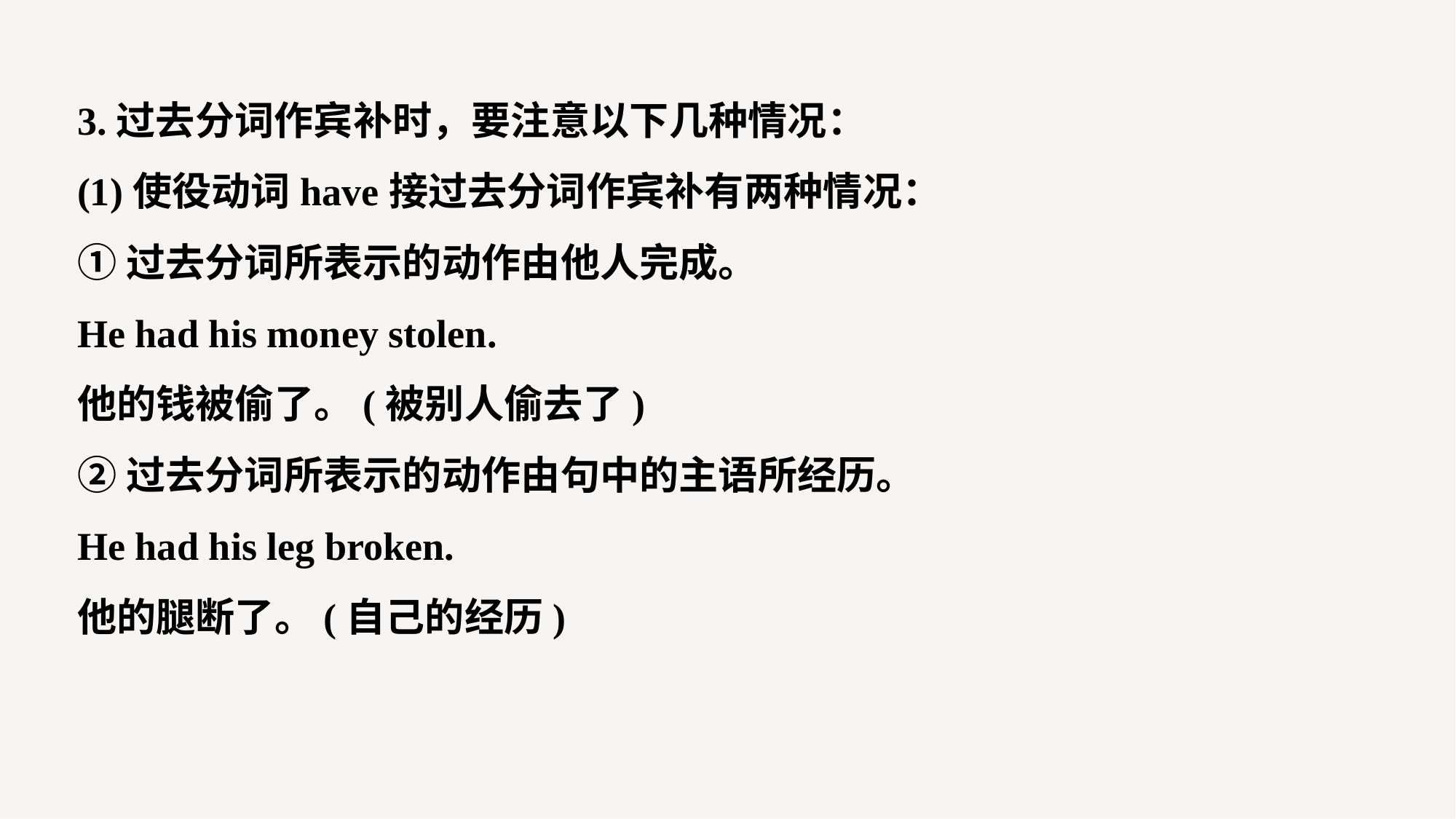

3.过去分词作宾补时，要注意以下几种情况：
(1)使役动词have接过去分词作宾补有两种情况：
①过去分词所表示的动作由他人完成。
He had his money stolen.
他的钱被偷了。(被别人偷去了)
②过去分词所表示的动作由句中的主语所经历。
He had his leg broken.
他的腿断了。(自己的经历)